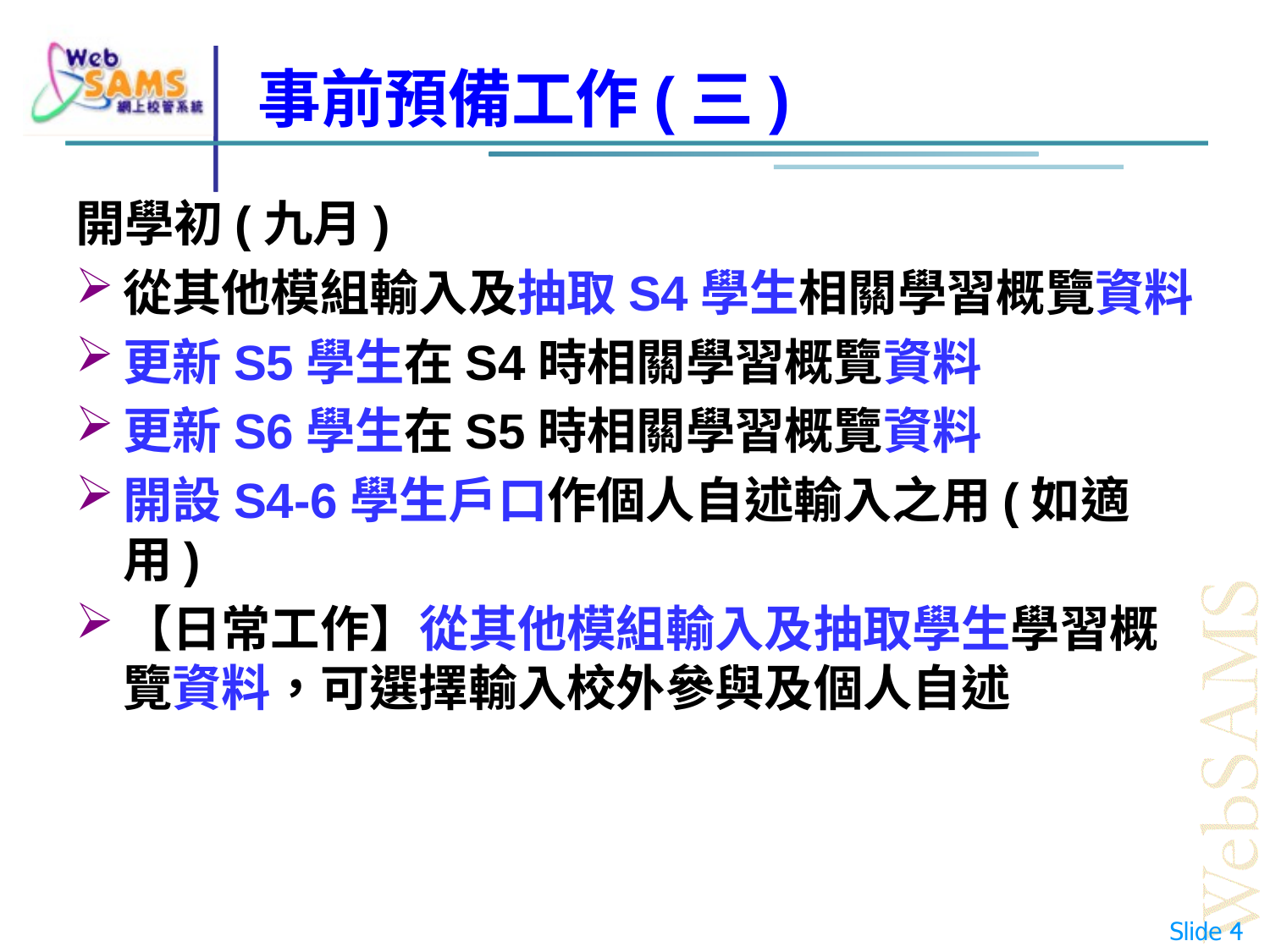

# 事前預備工作(三)
開學初(九月)
從其他模組輸入及抽取S4學生相關學習概覽資料
更新S5學生在S4時相關學習概覽資料
更新S6學生在S5時相關學習概覽資料
開設S4-6學生戶口作個人自述輸入之用(如適用)
【日常工作】從其他模組輸入及抽取學生學習概覽資料，可選擇輸入校外參與及個人自述